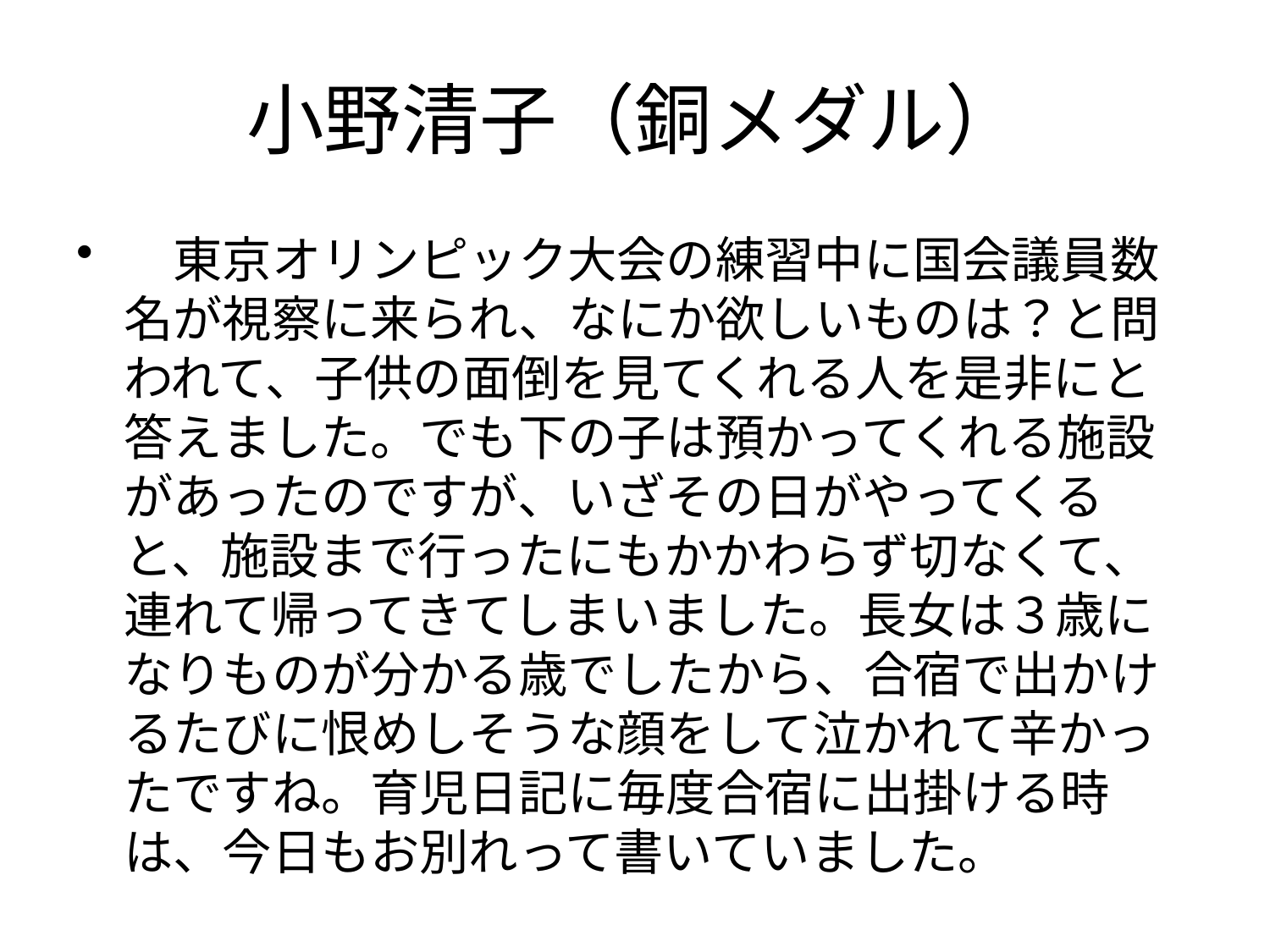

# 小野清子（銅メダル）
　東京オリンピック大会の練習中に国会議員数名が視察に来られ、なにか欲しいものは？と問われて、子供の面倒を見てくれる人を是非にと答えました。でも下の子は預かってくれる施設があったのですが、いざその日がやってくると、施設まで行ったにもかかわらず切なくて、連れて帰ってきてしまいました。長女は３歳になりものが分かる歳でしたから、合宿で出かけるたびに恨めしそうな顔をして泣かれて辛かったですね。育児日記に毎度合宿に出掛ける時は、今日もお別れって書いていました。